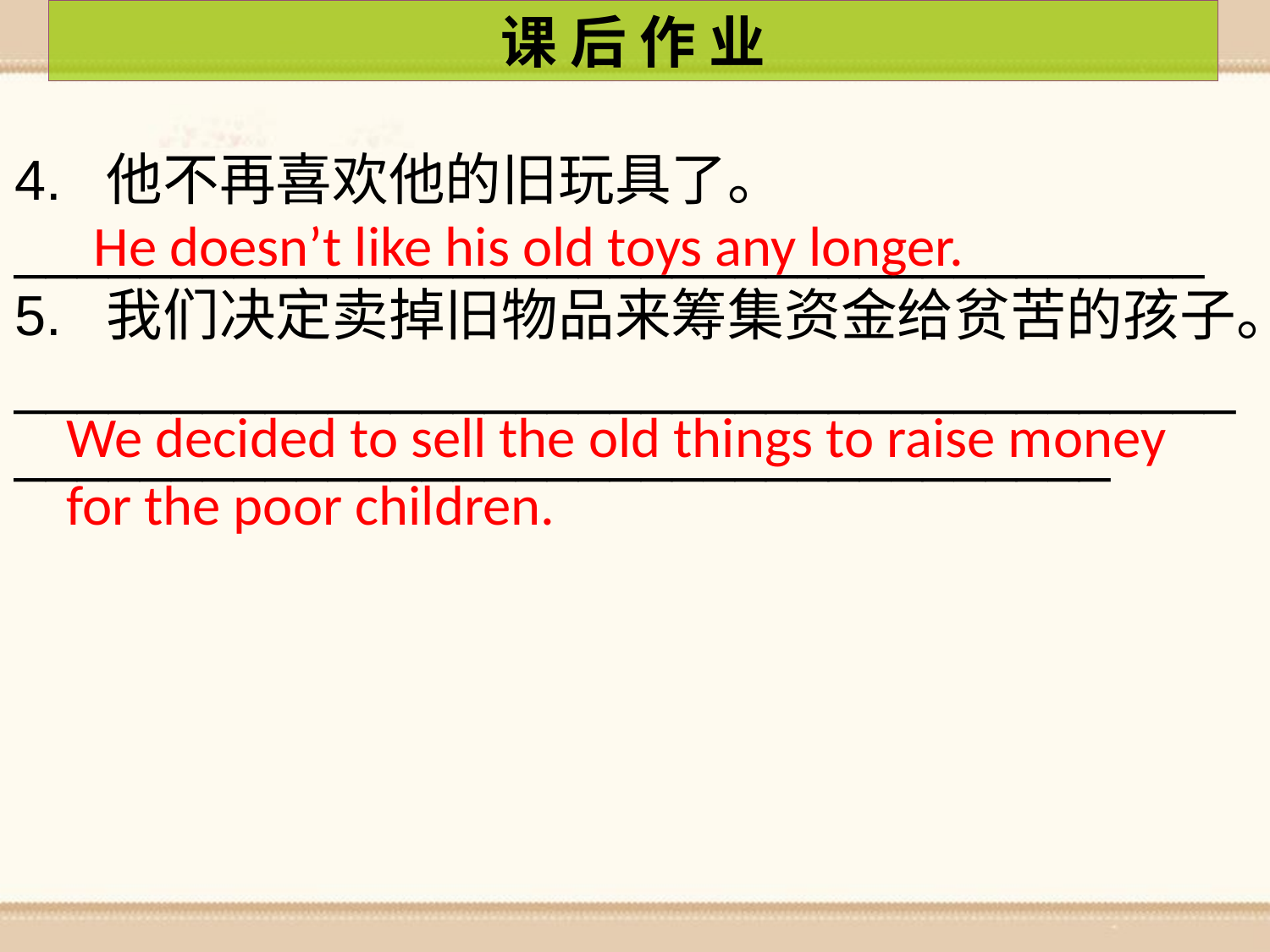

课 后 作 业
4.  他不再喜欢他的旧玩具了。
______________________________________
5.  我们决定卖掉旧物品来筹集资金给贫苦的孩子。
__________________________________________________________________________
He doesn’t like his old toys any longer.
We decided to sell the old things to raise money for the poor children.